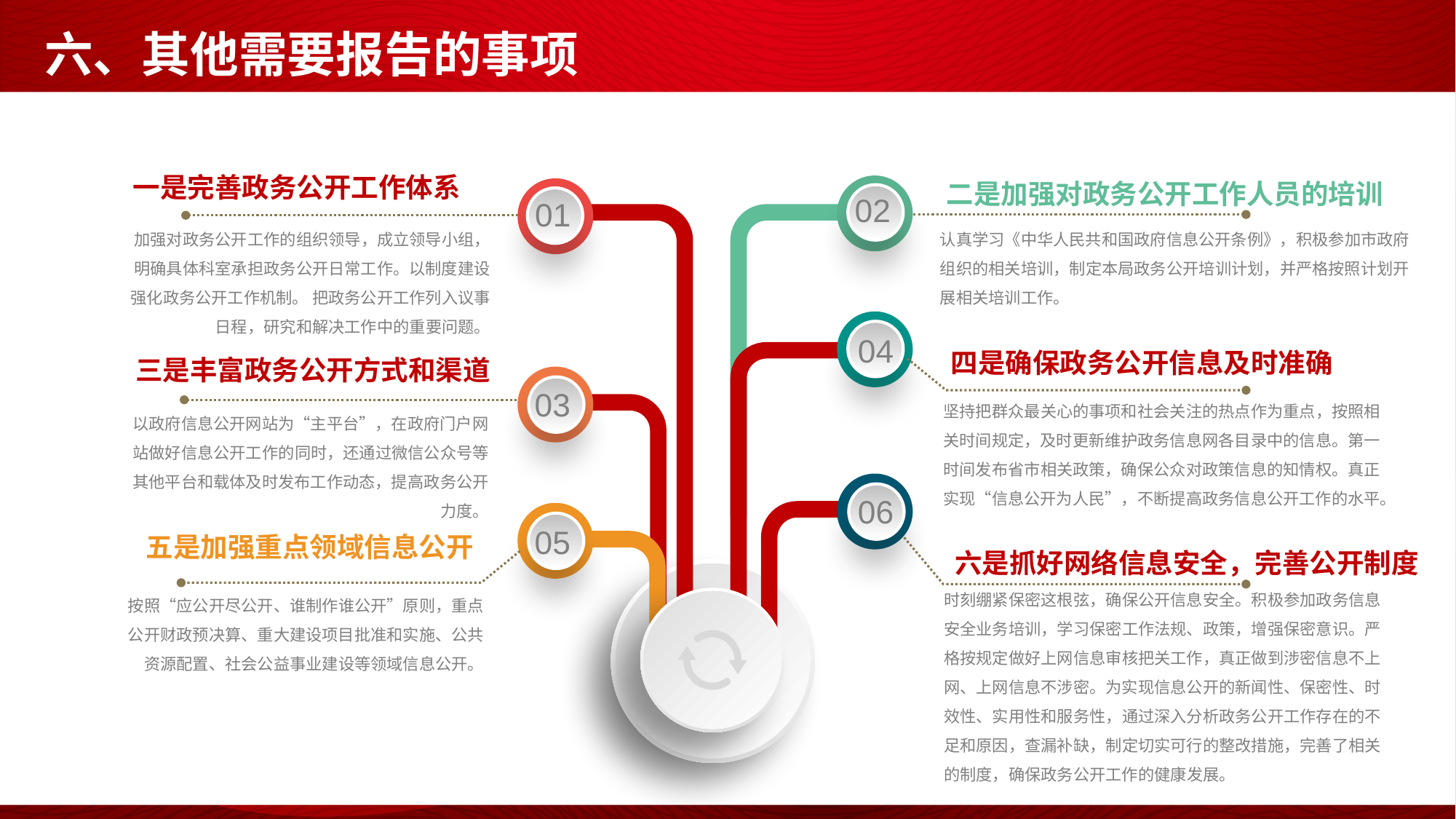

# 六、其他需要报告的事项
一是完善政务公开工作体系
加强对政务公开工作的组织领导，成立领导小组，明确具体科室承担政务公开日常工作。以制度建设强化政务公开工作机制。 把政务公开工作列入议事日程，研究和解决工作中的重要问题。
二是加强对政务公开工作人员的培训
认真学习《中华人民共和国政府信息公开条例》，积极参加市政府组织的相关培训，制定本局政务公开培训计划，并严格按照计划开展相关培训工作。

02

01

04
四是确保政务公开信息及时准确
坚持把群众最关心的事项和社会关注的热点作为重点，按照相关时间规定，及时更新维护政务信息网各目录中的信息。第一时间发布省市相关政策，确保公众对政策信息的知情权。真正实现“信息公开为人民”，不断提高政务信息公开工作的水平。

三是丰富政务公开方式和渠道
以政府信息公开网站为“主平台”，在政府门户网站做好信息公开工作的同时，还通过微信公众号等其他平台和载体及时发布工作动态，提高政务公开力度。

03

06

05
五是加强重点领域信息公开
按照“应公开尽公开、谁制作谁公开”原则，重点公开财政预决算、重大建设项目批准和实施、公共资源配置、社会公益事业建设等领域信息公开。

六是抓好网络信息安全，完善公开制度
时刻绷紧保密这根弦，确保公开信息安全。积极参加政务信息安全业务培训，学习保密工作法规、政策，增强保密意识。严格按规定做好上网信息审核把关工作，真正做到涉密信息不上网、上网信息不涉密。为实现信息公开的新闻性、保密性、时效性、实用性和服务性，通过深入分析政务公开工作存在的不足和原因，查漏补缺，制定切实可行的整改措施，完善了相关的制度，确保政务公开工作的健康发展。